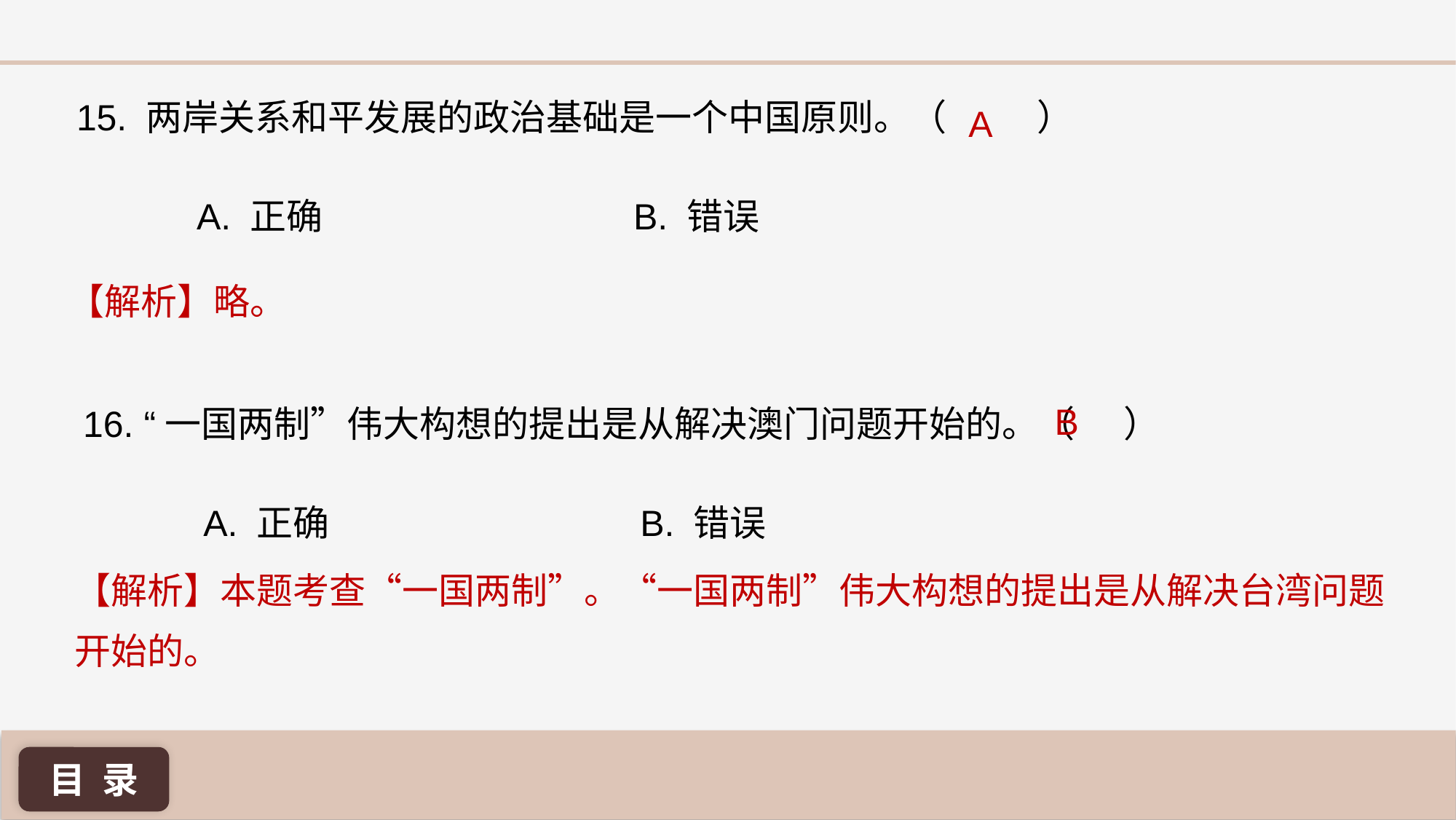

15. 两岸关系和平发展的政治基础是一个中国原则。（	    ）
A
A. 正确 			B. 错误
【解析】略。
B
16. “一国两制”伟大构想的提出是从解决澳门问题开始的。（      ）
A. 正确 			B. 错误
【解析】本题考查“一国两制”。“一国两制”伟大构想的提出是从解决台湾问题开始的。